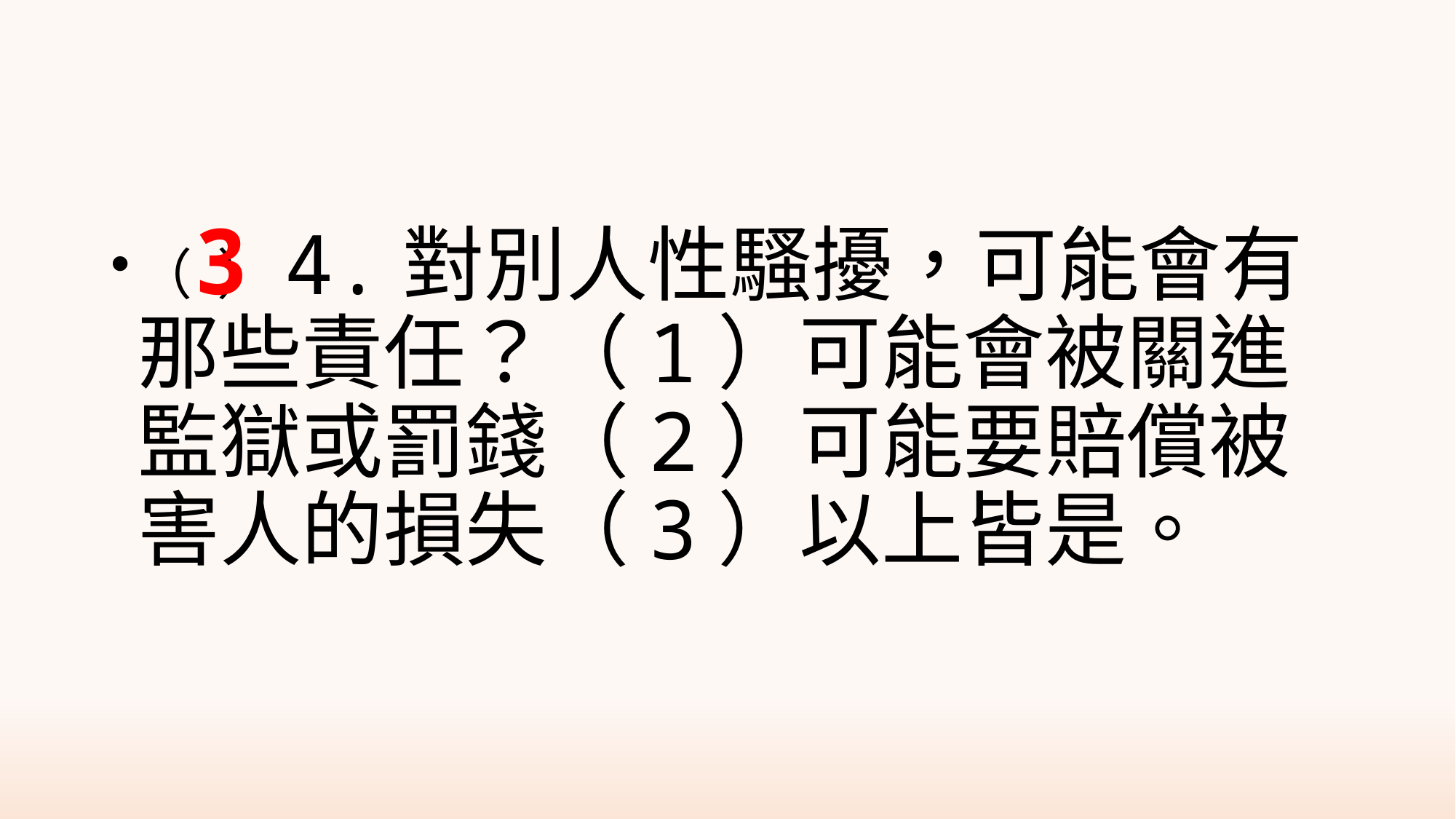

3
（  ）4.對別人性騷擾，可能會有那些責任？（1）可能會被關進監獄或罰錢（2）可能要賠償被害人的損失（3）以上皆是。